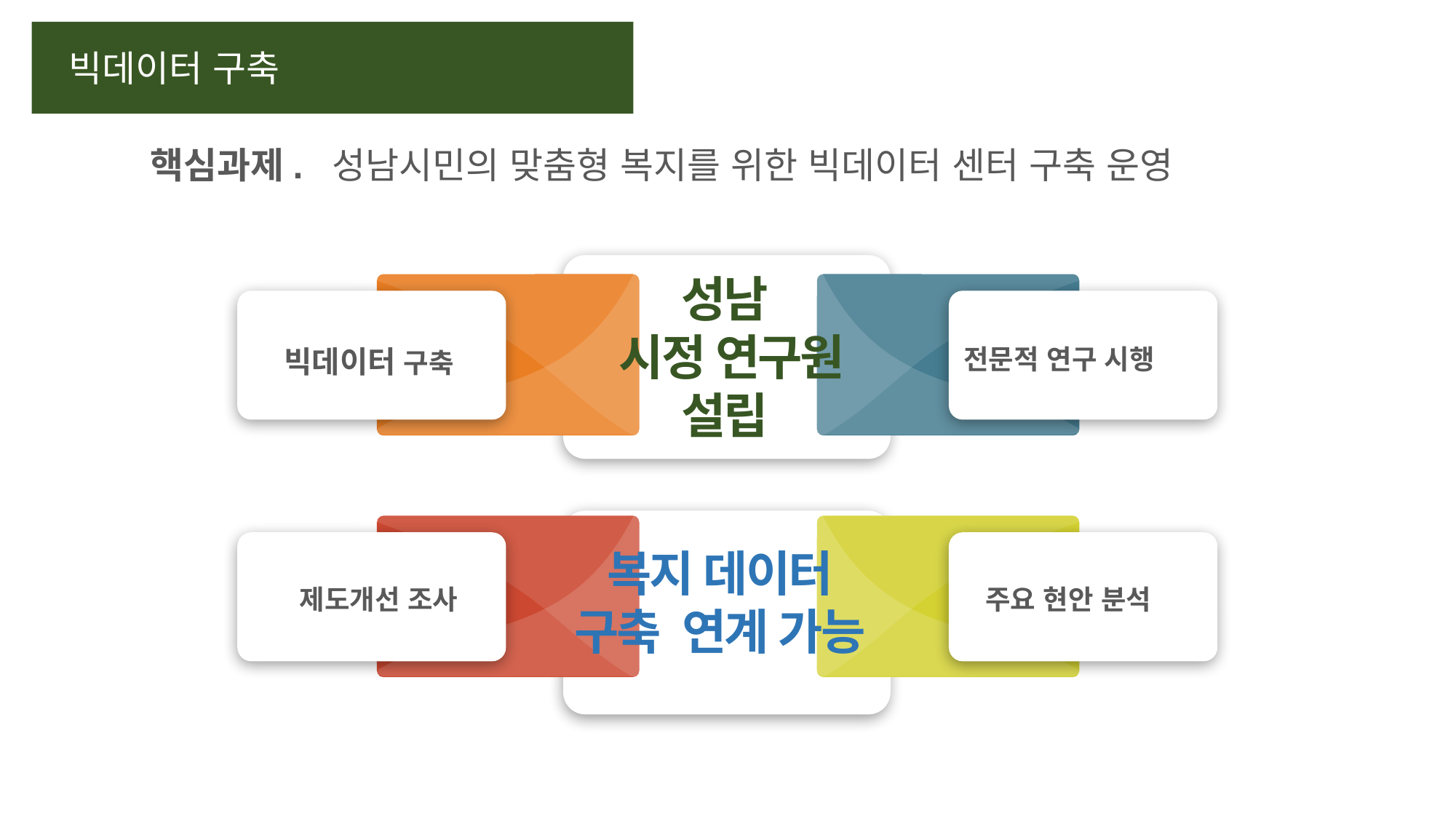

빅데이터 구축
핵심과제.  성남시민의 맞춤형 복지를 위한 빅데이터 센터 구축 운영

성남
 시정 연구원
설립

빅데이터 구축
전문적 연구 시행

복지 데이터
구축  연계 가능
제도개선 조사
  주요 현안 분석